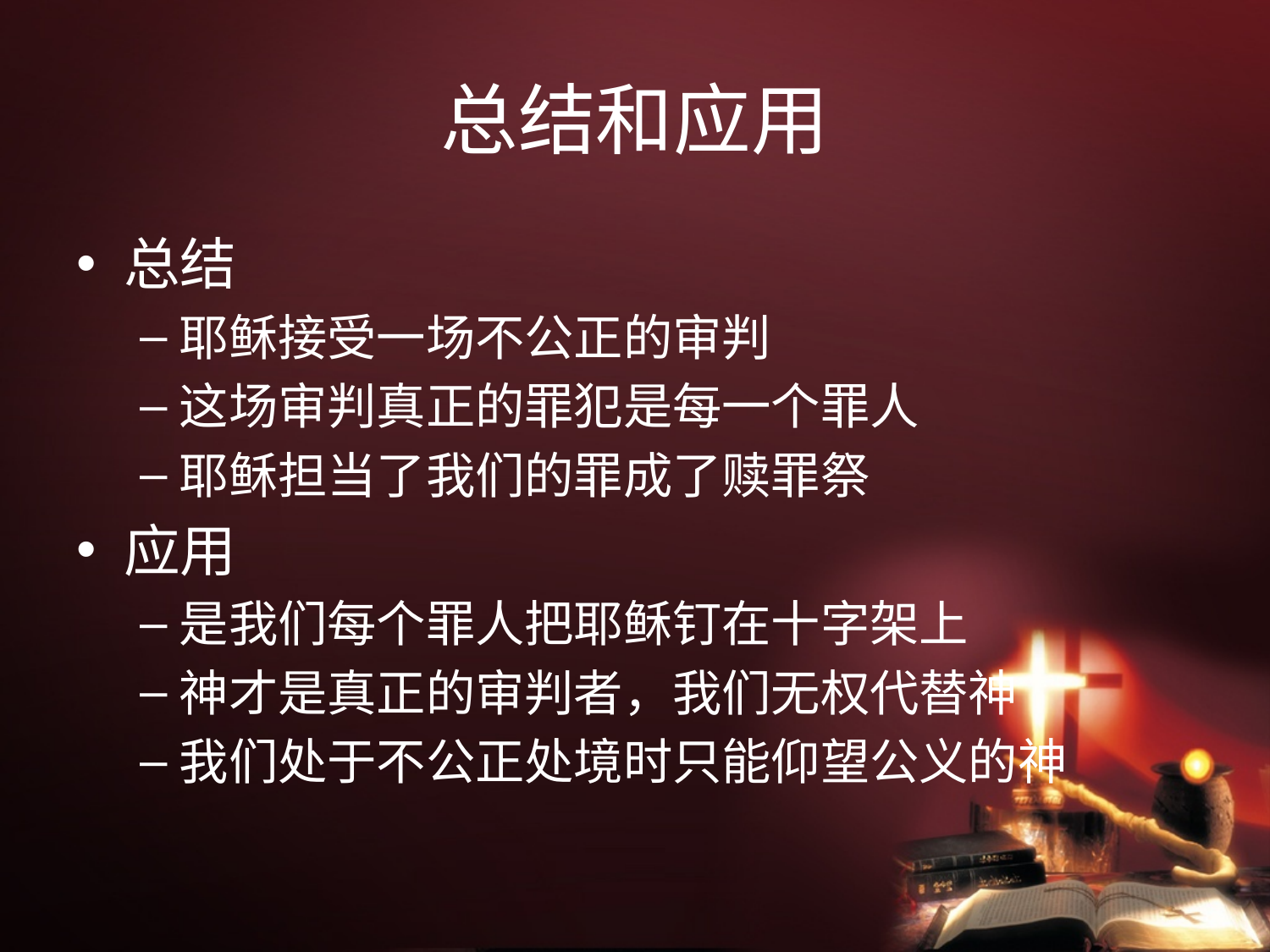

# 总结和应用
总结
耶稣接受一场不公正的审判
这场审判真正的罪犯是每一个罪人
耶稣担当了我们的罪成了赎罪祭
应用
是我们每个罪人把耶稣钉在十字架上
神才是真正的审判者，我们无权代替神
我们处于不公正处境时只能仰望公义的神